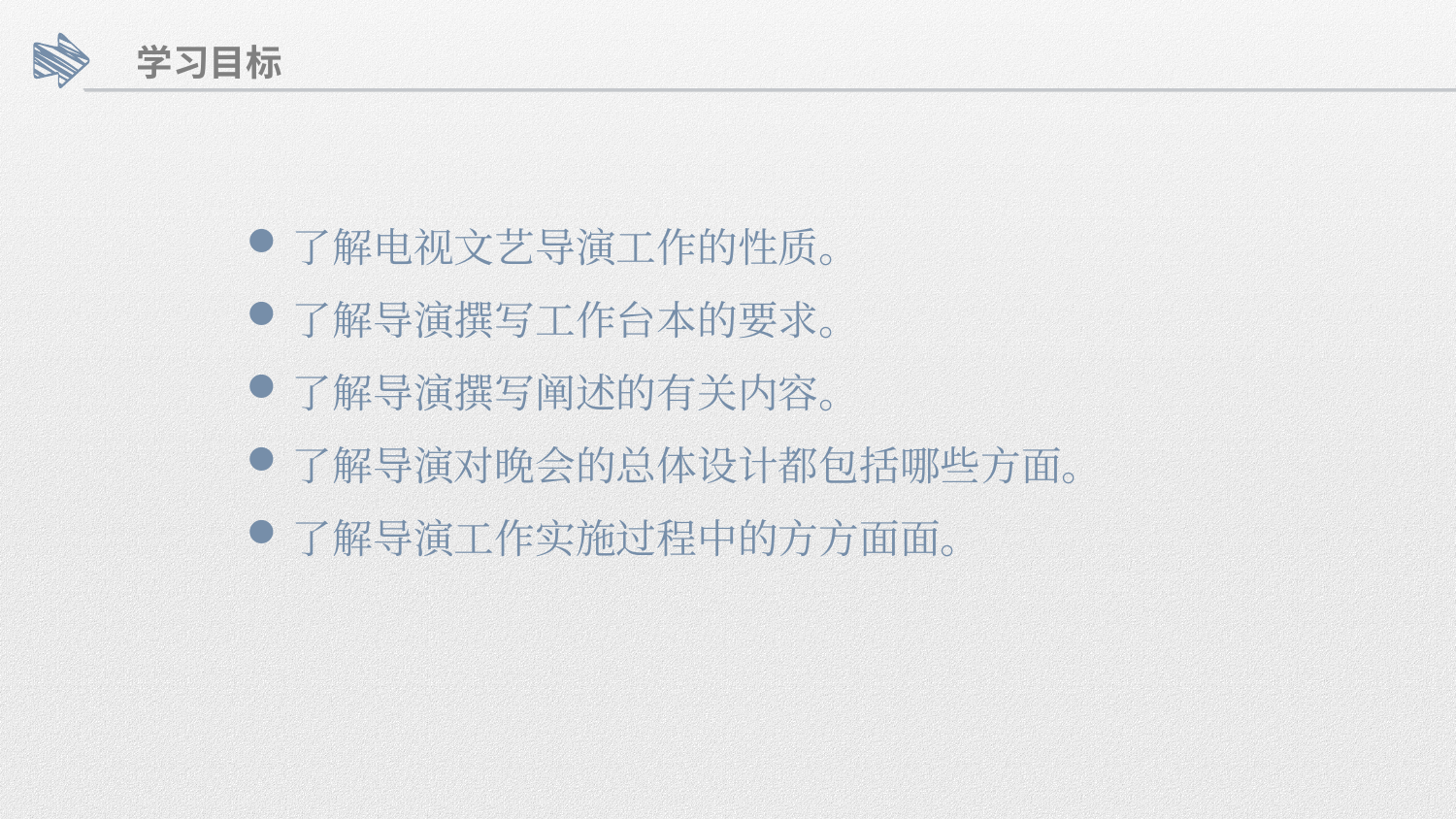

学习目标
了解电视文艺导演工作的性质。
了解导演撰写工作台本的要求。
了解导演撰写阐述的有关内容。
了解导演对晚会的总体设计都包括哪些方面。
了解导演工作实施过程中的方方面面。